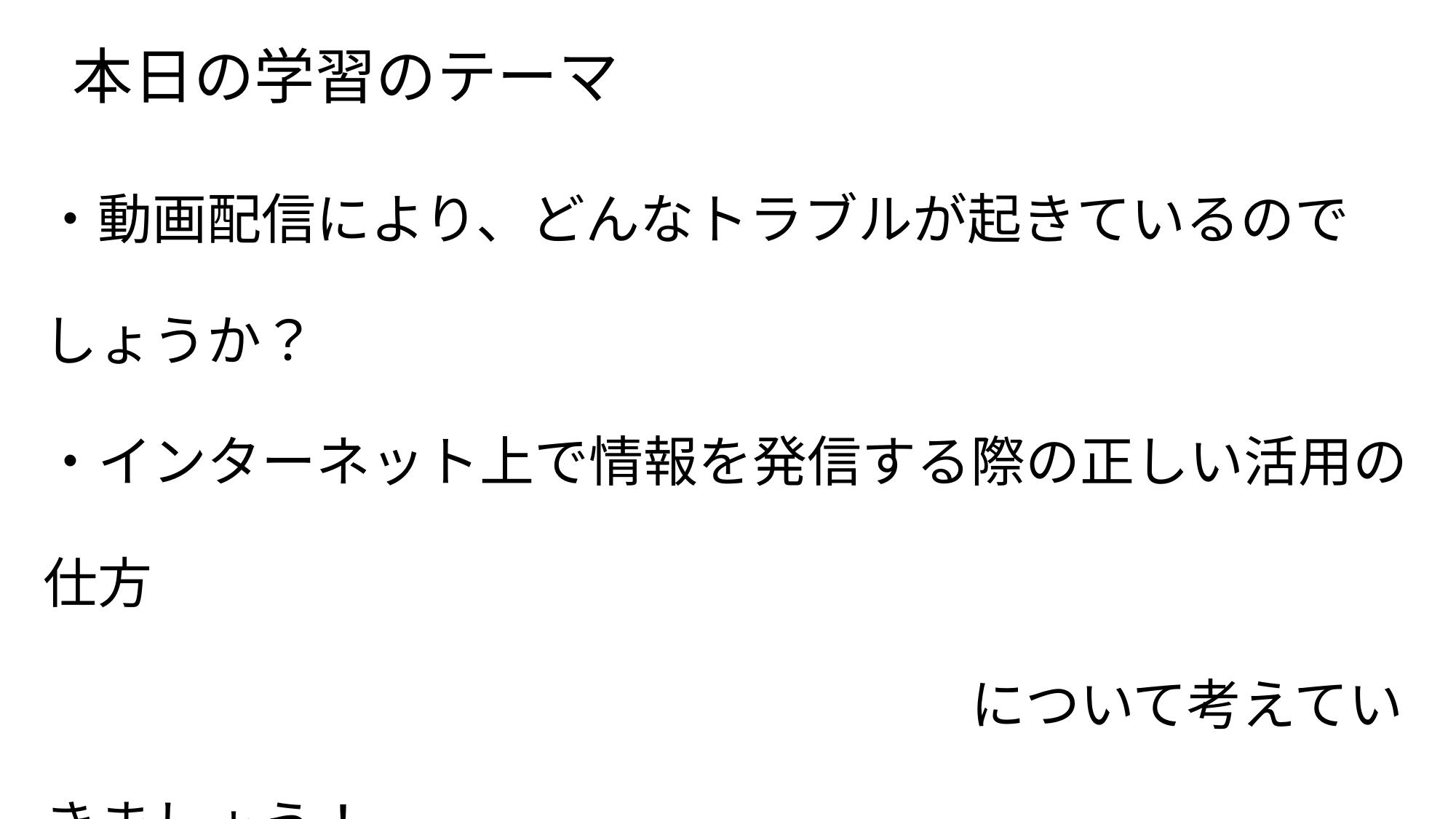

# 本日の学習のテーマ
・動画配信により、どんなトラブルが起きているのでしょうか？
・インターネット上で情報を発信する際の正しい活用の仕方
　　　　　　　　　　　　　　　　　について考えていきましょう！
※皆さんはまだ高校生のため、動画を配信する際には、保護者の許可が必要です。
（動画サイトの利用規約を確認してみてください）